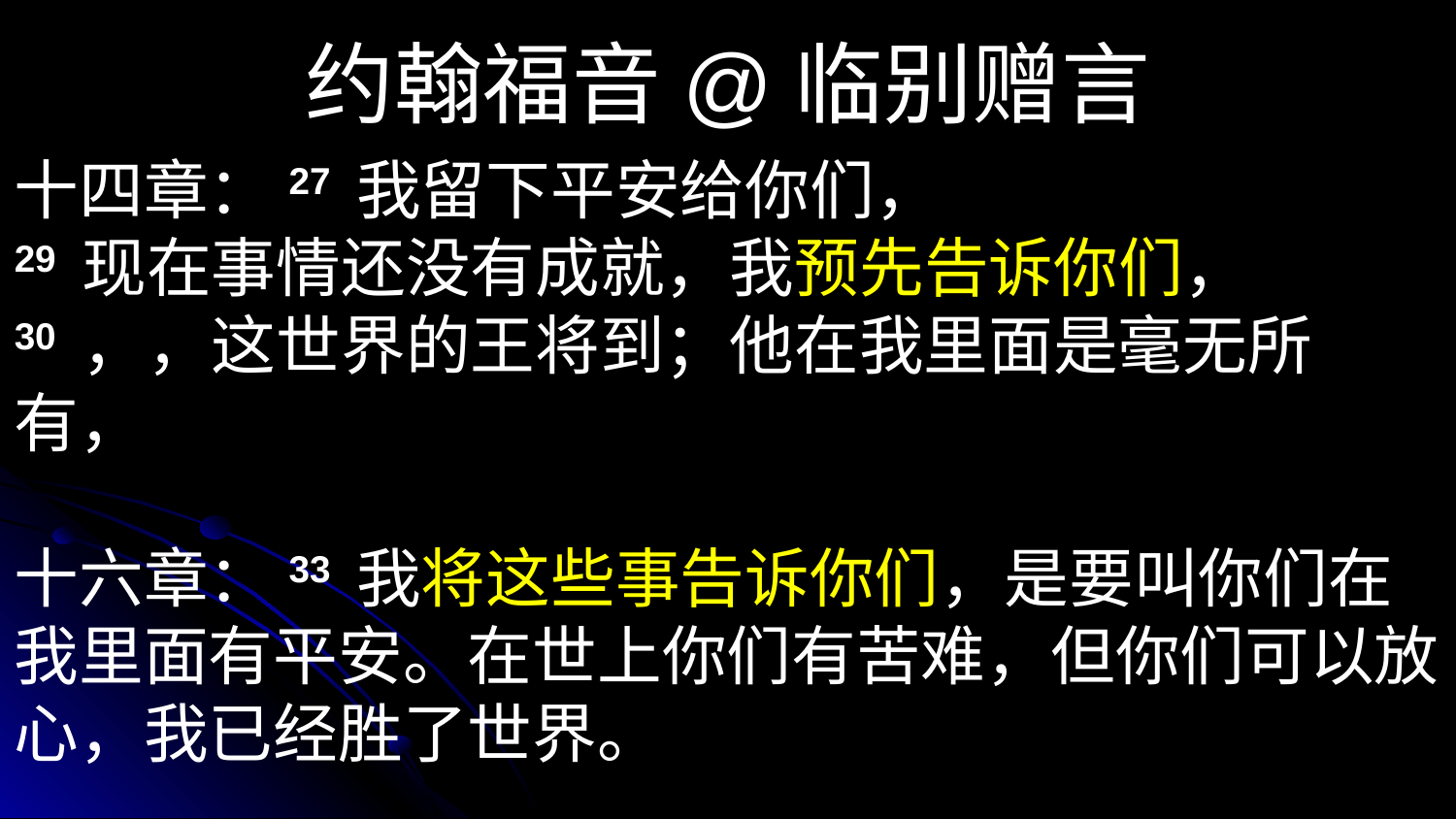

约翰福音@临别赠言
十四章：27 我留下平安给你们，
29 现在事情还没有成就，我预先告诉你们，
30 ，，这世界的王将到；他在我里面是毫无所有，

十六章：33 我将这些事告诉你们，是要叫你们在我里面有平安。在世上你们有苦难，但你们可以放心，我已经胜了世界。